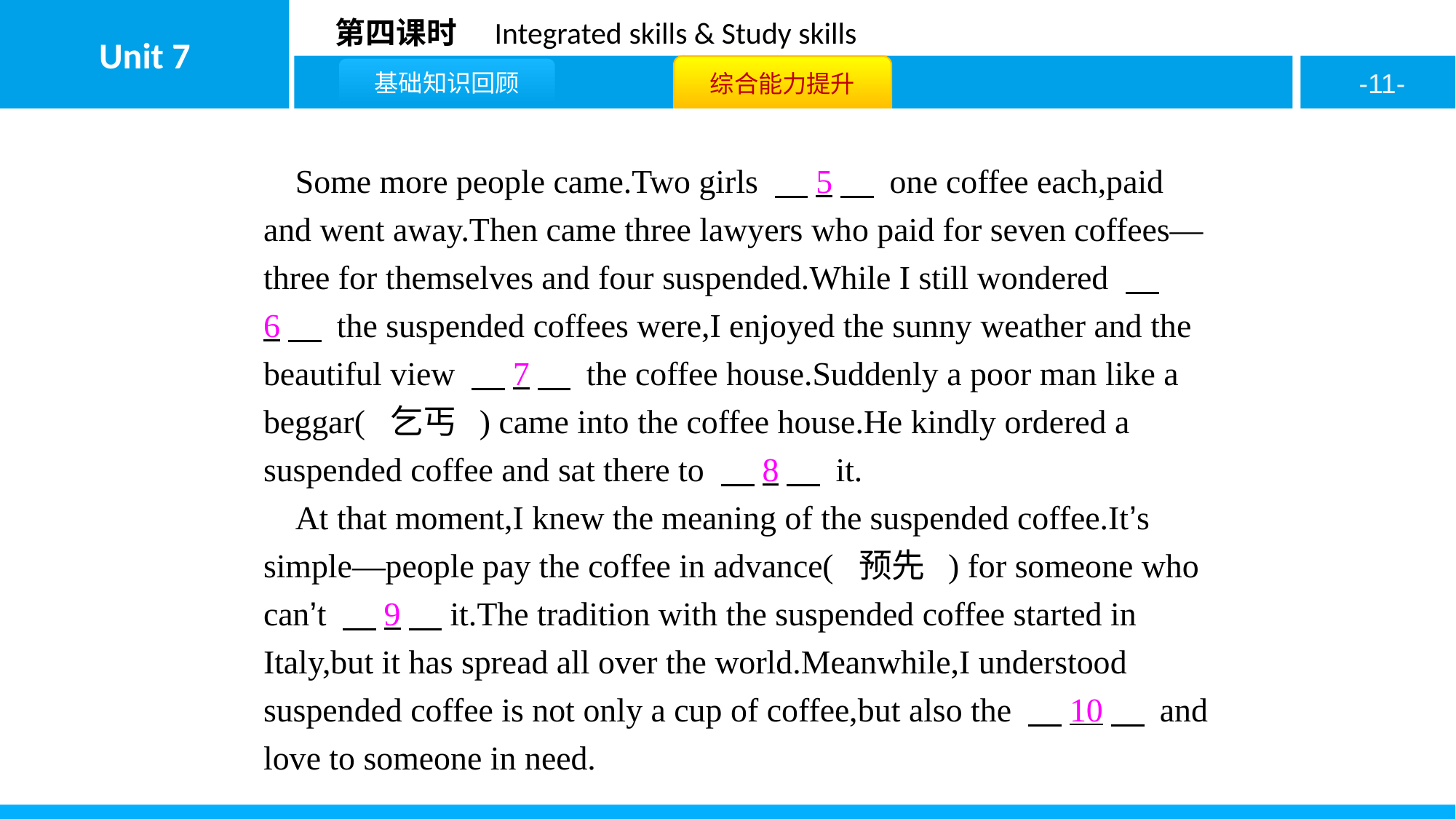

Some more people came.Two girls 　5　 one coffee each,paid and went away.Then came three lawyers who paid for seven coffees—three for themselves and four suspended.While I still wondered 　6　 the suspended coffees were,I enjoyed the sunny weather and the beautiful view 　7　 the coffee house.Suddenly a poor man like a beggar(  乞丐  ) came into the coffee house.He kindly ordered a suspended coffee and sat there to 　8　 it.
At that moment,I knew the meaning of the suspended coffee.It’s simple—people pay the coffee in advance(  预先  ) for someone who can’t 　9　it.The tradition with the suspended coffee started in Italy,but it has spread all over the world.Meanwhile,I understood suspended coffee is not only a cup of coffee,but also the 　10　 and love to someone in need.